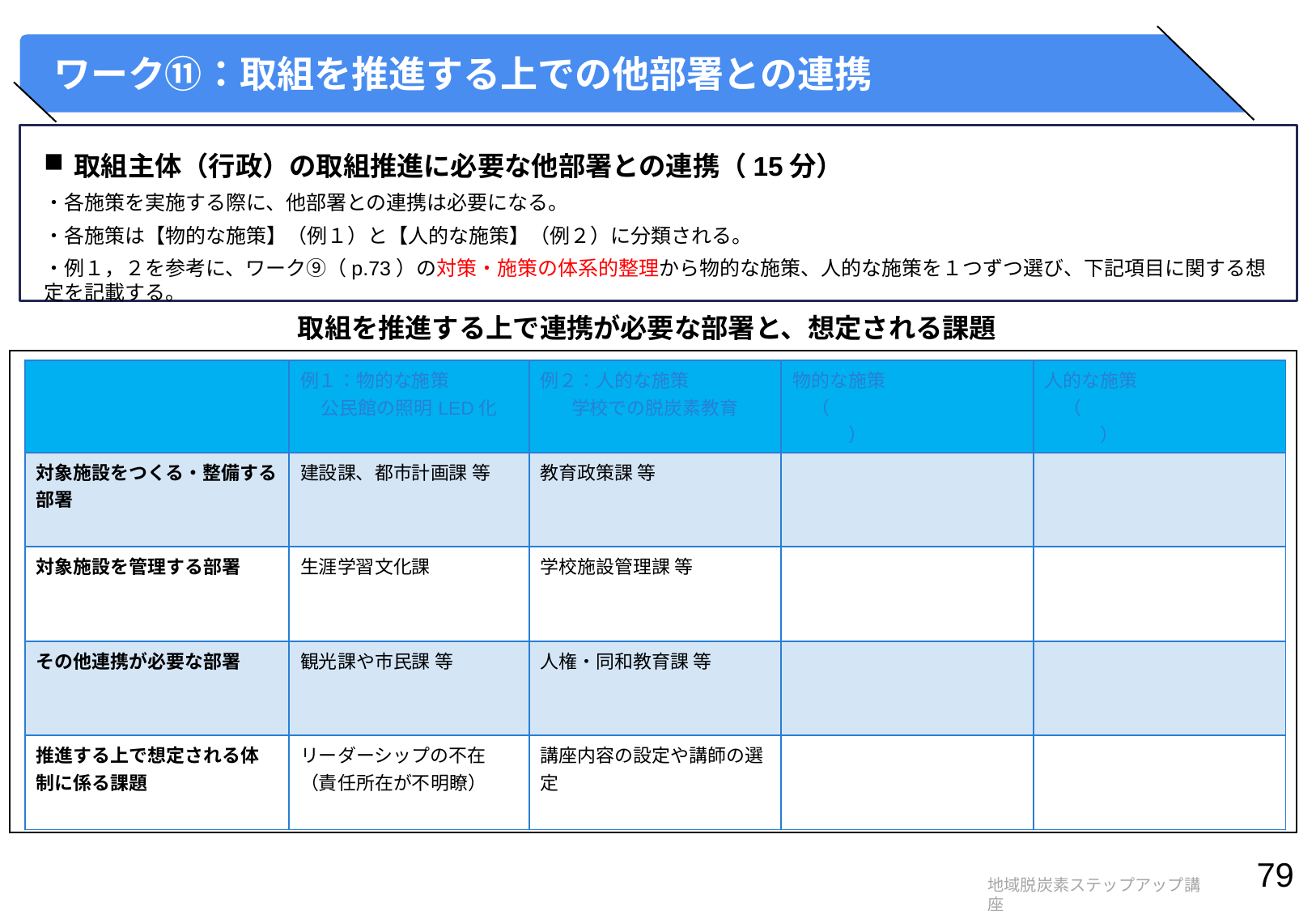

# ワーク⑪：取組を推進する上での他部署との連携
取組主体（行政）の取組推進に必要な他部署との連携（15分）
・各施策を実施する際に、他部署との連携は必要になる。
・各施策は【物的な施策】（例１）と【人的な施策】（例２）に分類される。
・例１，２を参考に、ワーク⑨（p.73）の対策・施策の体系的整理から物的な施策、人的な施策を１つずつ選び、下記項目に関する想定を記載する。
取組を推進する上で連携が必要な部署と、想定される課題

|  | 例１：物的な施策 公民館の照明LED化 | 例２：人的な施策 学校での脱炭素教育 | 物的な施策 　（　　　　　　　　　　　　　） | 人的な施策 　（　　　　　　　　　　　　　） |
| --- | --- | --- | --- | --- |
| 対象施設をつくる・整備する部署 | 建設課、都市計画課 等 | 教育政策課 等 |  |  |
| 対象施設を管理する部署 | 生涯学習文化課 | 学校施設管理課 等 |  |  |
| その他連携が必要な部署 | 観光課や市民課 等 | 人権・同和教育課 等 |  |  |
| 推進する上で想定される体制に係る課題 | リーダーシップの不在 （責任所在が不明瞭） | 講座内容の設定や講師の選定 |  |  |